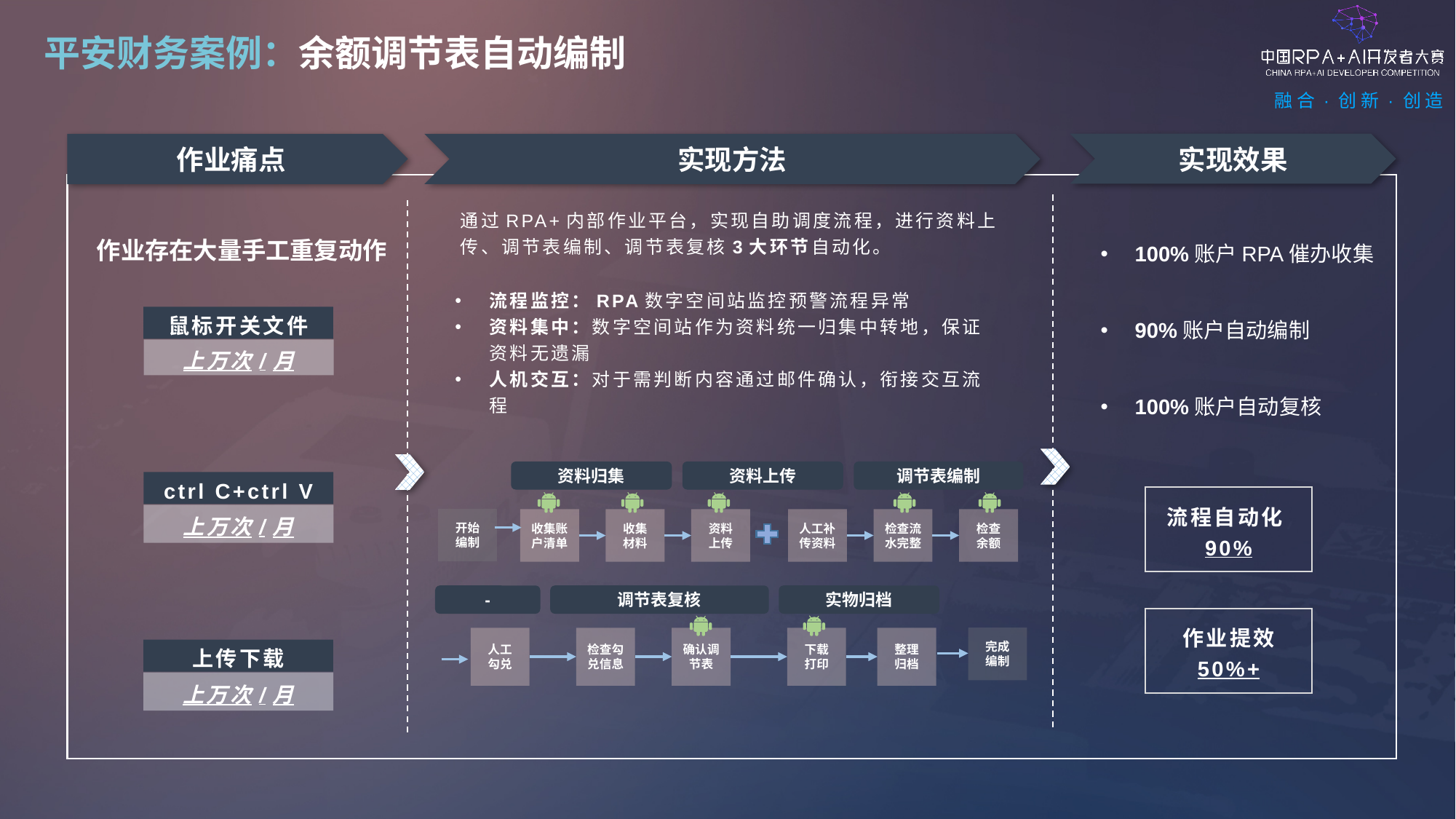

平安财务案例：余额调节表自动编制
实现效果
作业痛点
实现方法

通过RPA+内部作业平台，实现自助调度流程，进行资料上传、调节表编制、调节表复核3大环节自动化。
100%账户RPA催办收集

90%账户自动编制

100%账户自动复核
作业存在大量手工重复动作
流程监控：RPA数字空间站监控预警流程异常
资料集中：数字空间站作为资料统一归集中转地，保证资料无遗漏
人机交互：对于需判断内容通过邮件确认，衔接交互流程
鼠标开关文件
上万次/月

资料归集
资料上传
调节表编制

开始
编制
收集账户清单
收集
材料
资料
上传
人工补传资料
检查流水完整
检查
余额

-
调节表复核
实物归档

完成
编制
人工
勾兑
检查勾兑信息
确认调节表
下载
打印
整理
归档
ctrl C+ctrl V
上万次/月
流程自动化90%
作业提效
50%+
上传下载
上万次/月